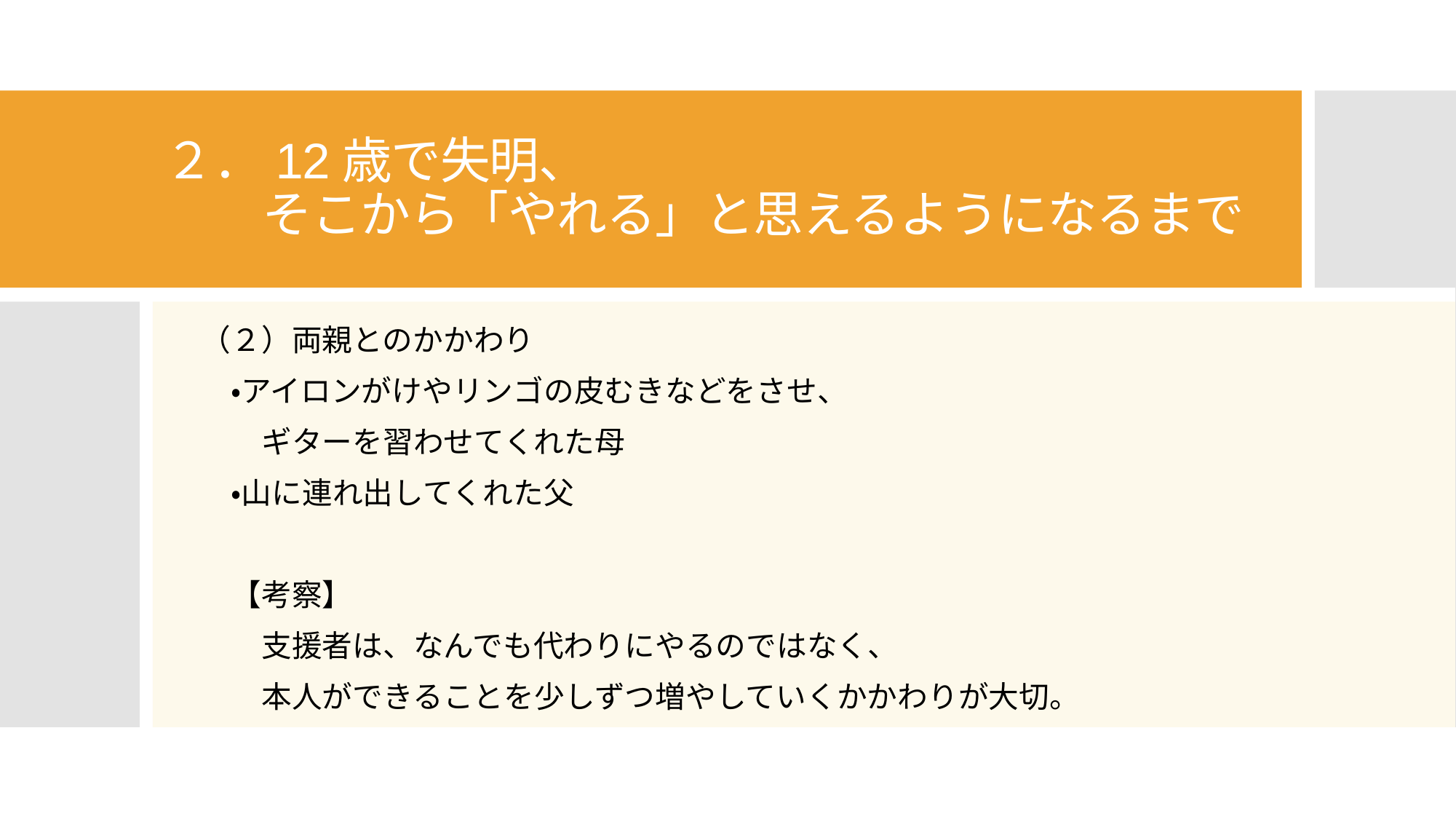

２．12歳で失明、
　　そこから「やれる」と思えるようになるまで

（２）両親とのかかわり
　・アイロンがけやリンゴの皮むきなどをさせ、
　　ギターを習わせてくれた母
　・山に連れ出してくれた父

　【考察】
　　支援者は、なんでも代わりにやるのではなく、
　　本人ができることを少しずつ増やしていくかかわりが大切。